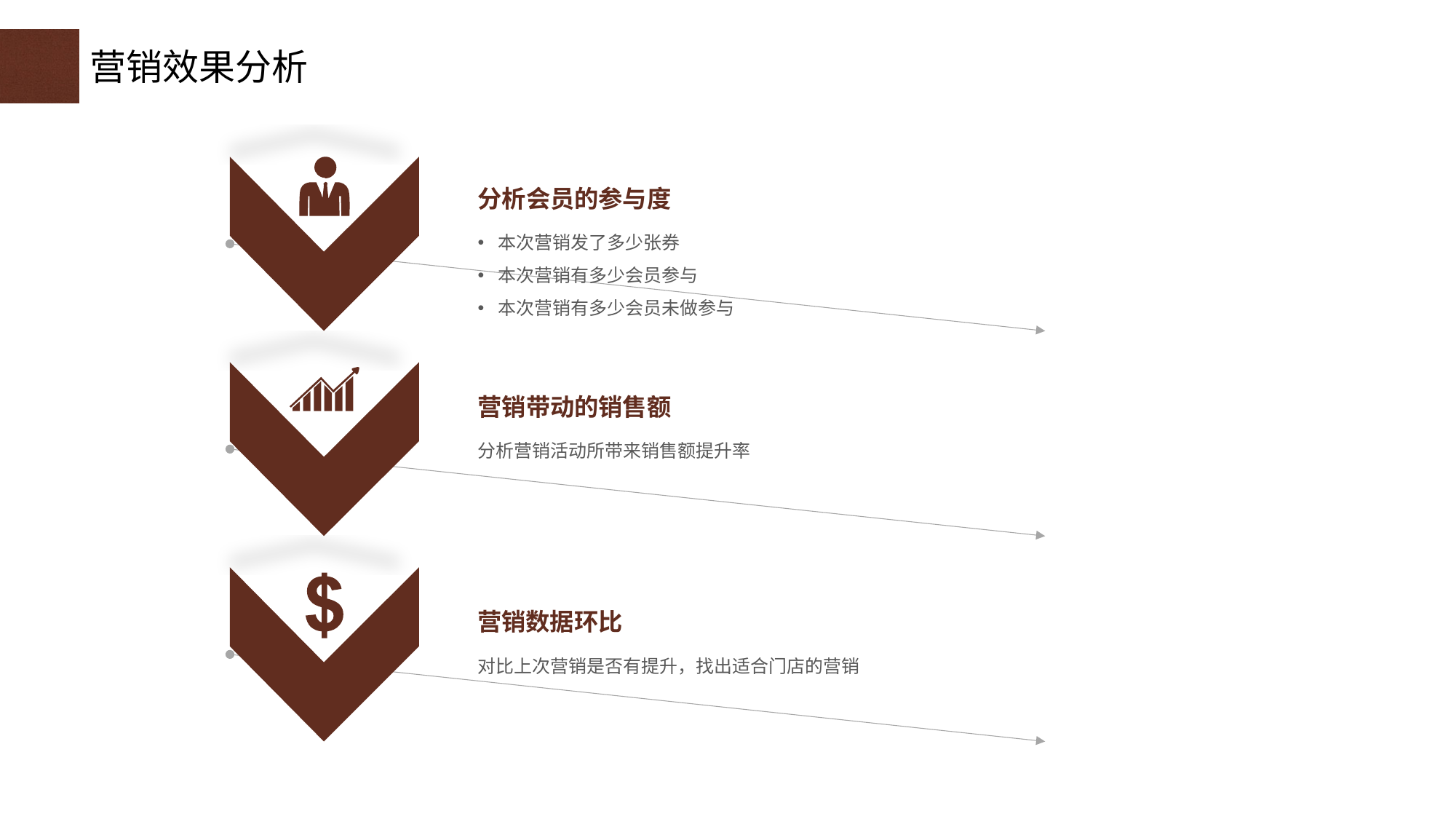

营销效果分析

分析会员的参与度
本次营销发了多少张券
本次营销有多少会员参与
本次营销有多少会员未做参与

营销带动的销售额
分析营销活动所带来销售额提升率

营销数据环比
对比上次营销是否有提升，找出适合门店的营销